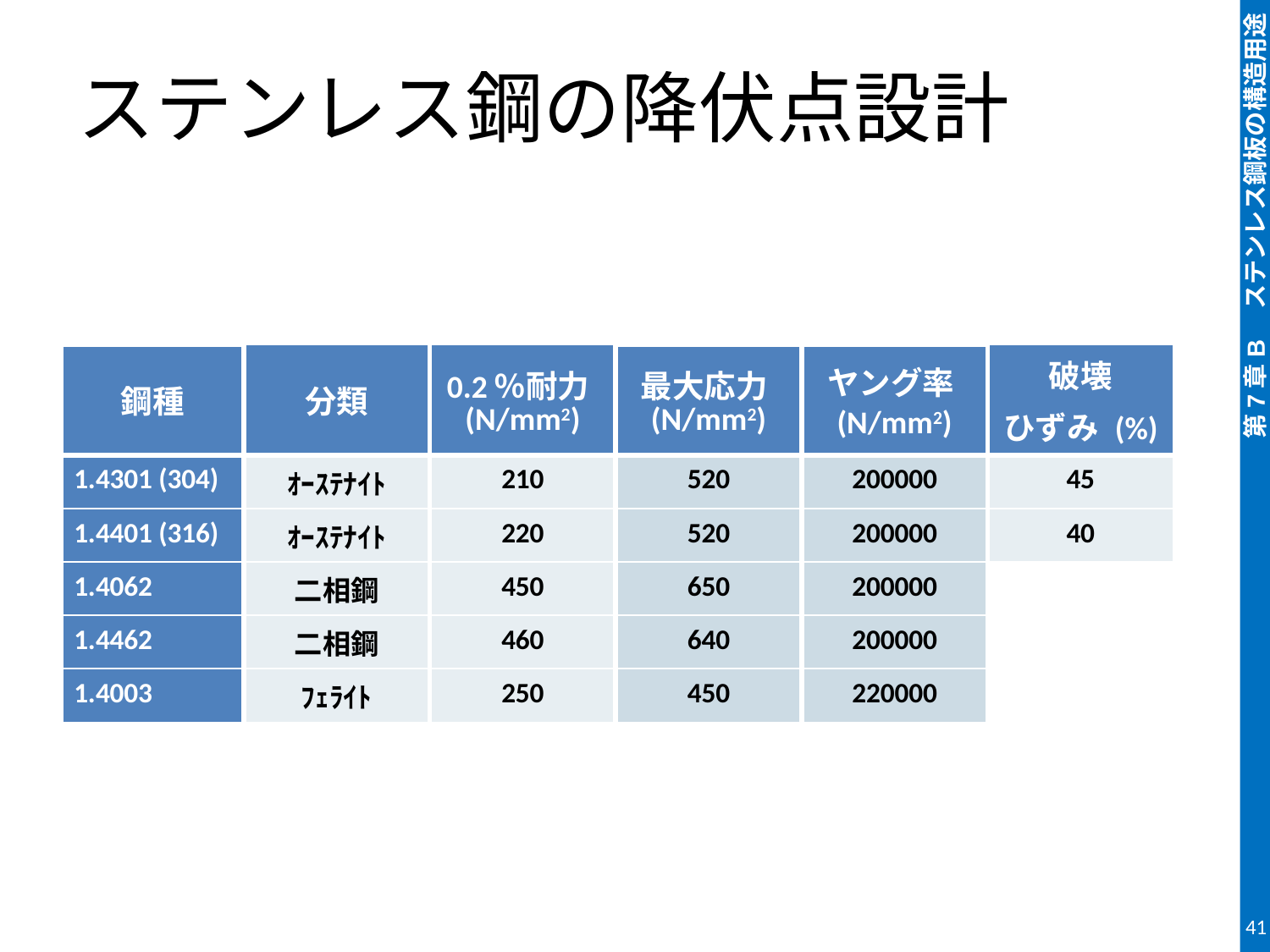

ステンレス鋼の降伏点設計
| 鋼種 | 分類 | 0.2％耐力(N/mm2) | 最大応力(N/mm2) | ヤング率 (N/mm2) | 破壊 ひずみ (%) |
| --- | --- | --- | --- | --- | --- |
| 1.4301 (304) | ｵｰｽﾃﾅｲﾄ | 210 | 520 | 200000 | 45 |
| 1.4401 (316) | ｵｰｽﾃﾅｲﾄ | 220 | 520 | 200000 | 40 |
| 1.4062 | 二相鋼 | 450 | 650 | 200000 |  |
| 1.4462 | 二相鋼 | 460 | 640 | 200000 |  |
| 1.4003 | ﾌｪﾗｲﾄ | 250 | 450 | 220000 |  |
41